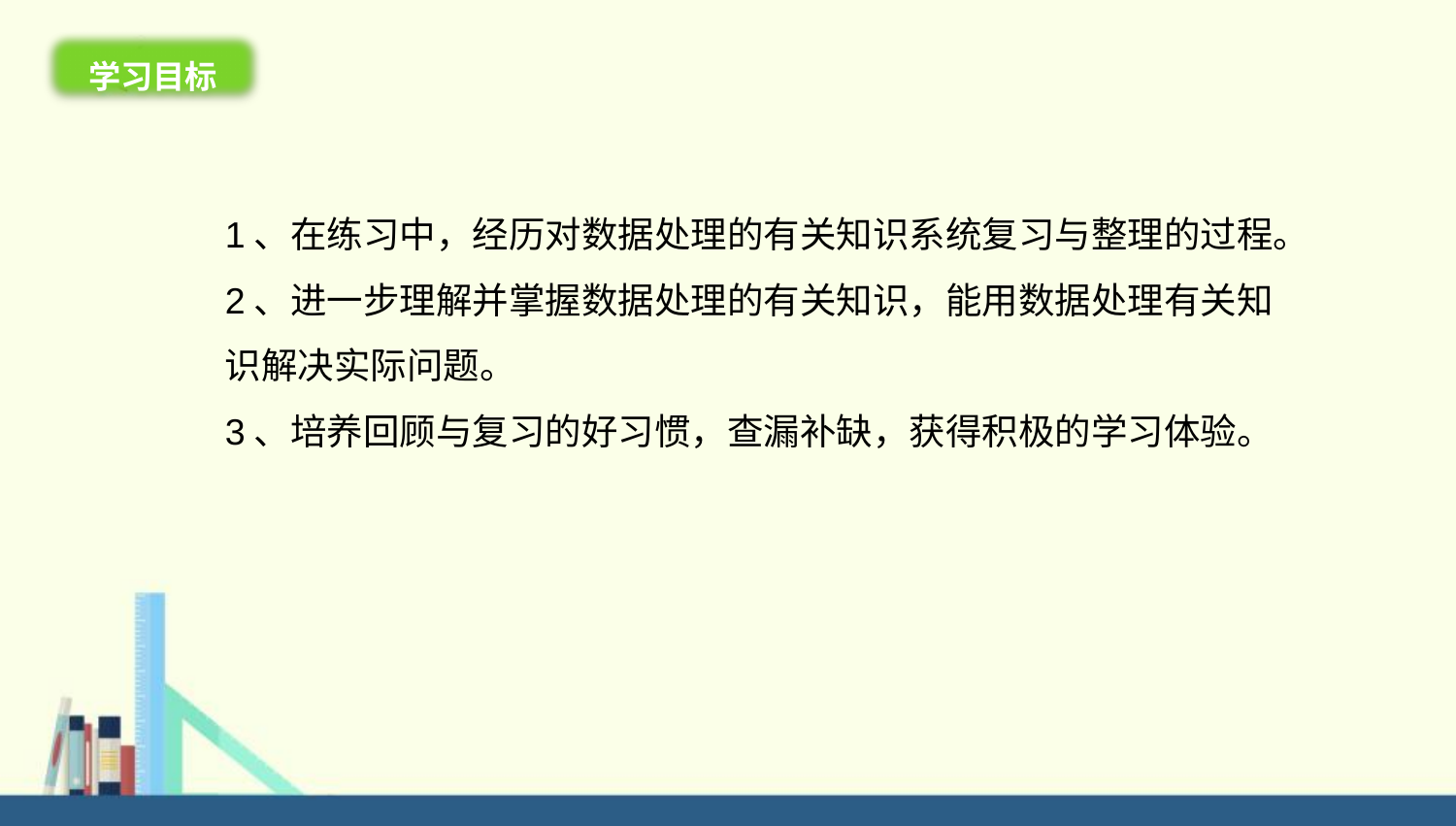

学习目标
1、在练习中，经历对数据处理的有关知识系统复习与整理的过程。
2、进一步理解并掌握数据处理的有关知识，能用数据处理有关知识解决实际问题。
3、培养回顾与复习的好习惯，查漏补缺，获得积极的学习体验。